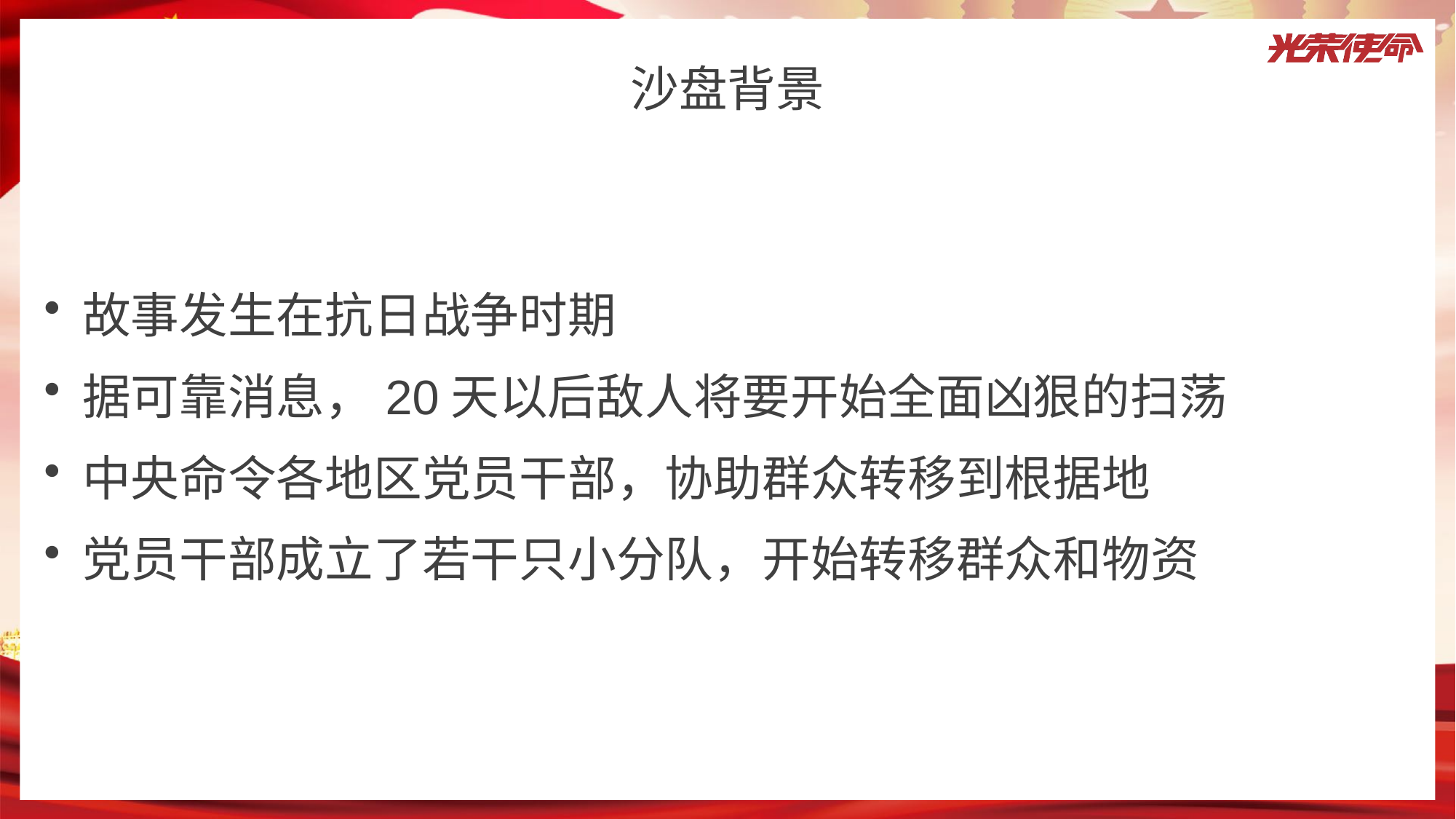

沙盘背景
故事发生在抗日战争时期
据可靠消息，20天以后敌人将要开始全面凶狠的扫荡
中央命令各地区党员干部，协助群众转移到根据地
党员干部成立了若干只小分队，开始转移群众和物资